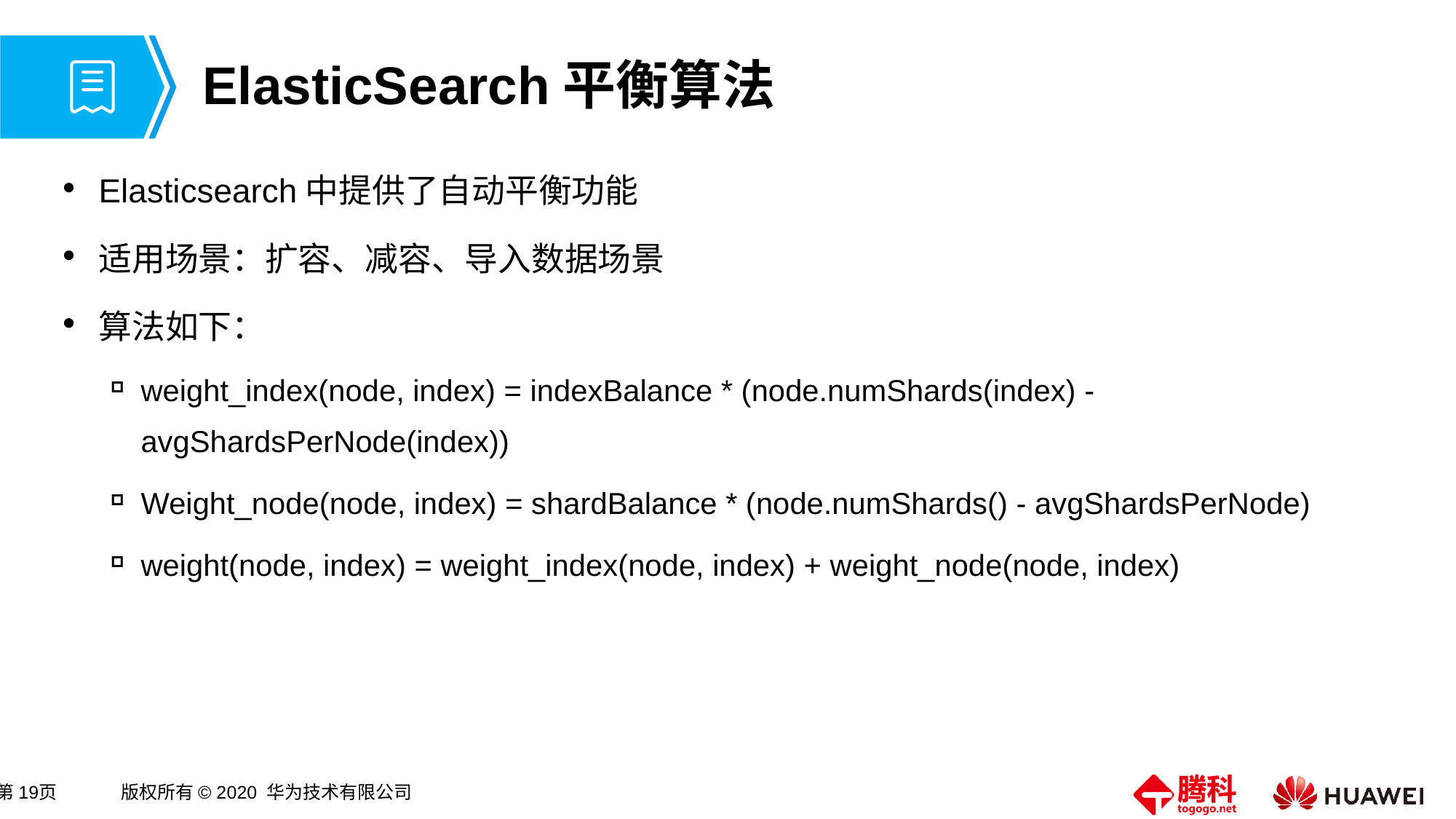

# ElasticSearch平衡算法
Elasticsearch中提供了自动平衡功能
适用场景：扩容、减容、导入数据场景
算法如下：
weight_index(node, index) = indexBalance * (node.numShards(index) - avgShardsPerNode(index))
Weight_node(node, index) = shardBalance * (node.numShards() - avgShardsPerNode)
weight(node, index) = weight_index(node, index) + weight_node(node, index)